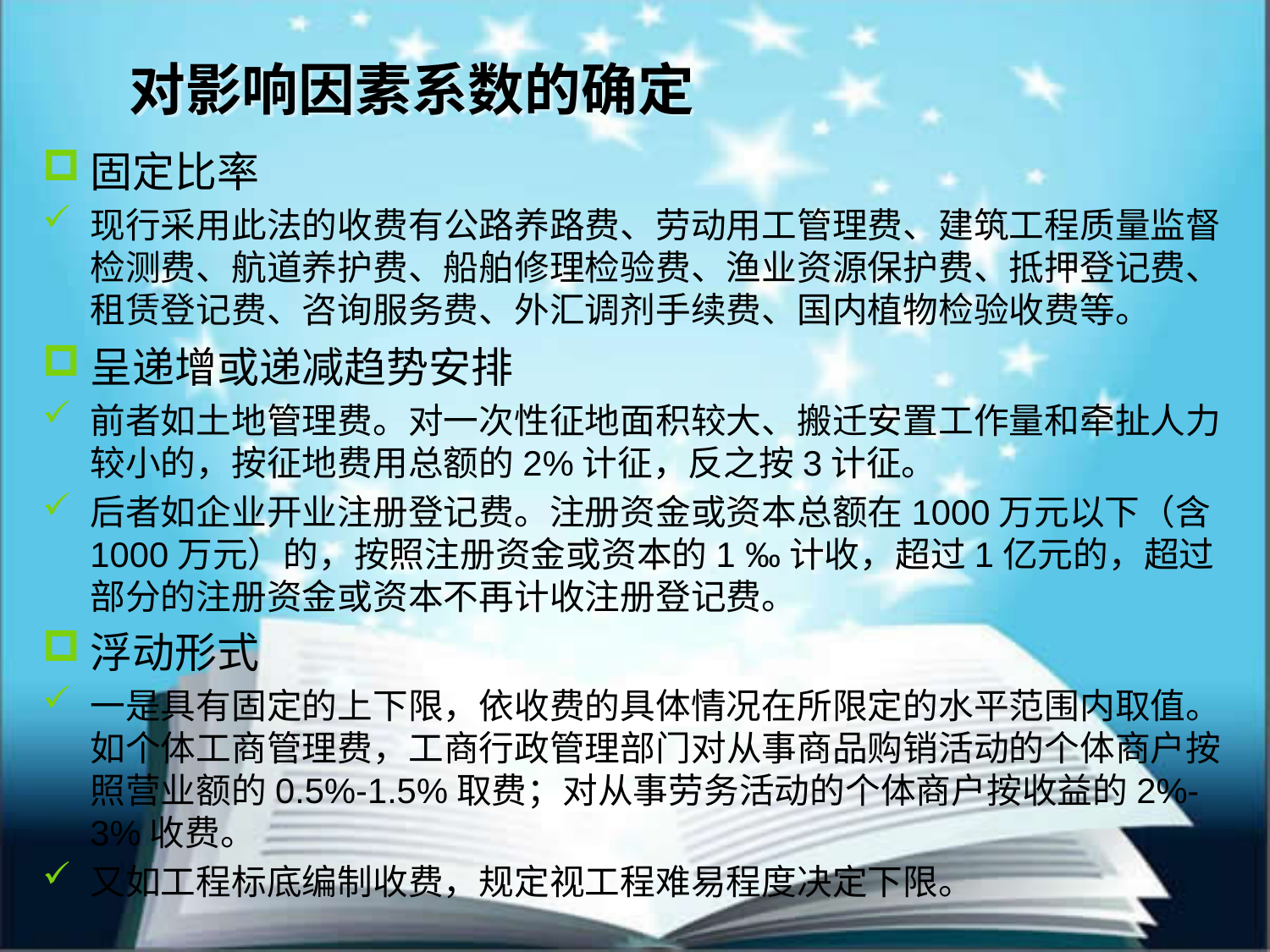

# 对影响因素系数的确定
固定比率
现行采用此法的收费有公路养路费、劳动用工管理费、建筑工程质量监督检测费、航道养护费、船舶修理检验费、渔业资源保护费、抵押登记费、租赁登记费、咨询服务费、外汇调剂手续费、国内植物检验收费等。
呈递增或递减趋势安排
前者如土地管理费。对一次性征地面积较大、搬迁安置工作量和牵扯人力较小的，按征地费用总额的2%计征，反之按3计征。
后者如企业开业注册登记费。注册资金或资本总额在1000万元以下（含1000万元）的，按照注册资金或资本的1 ‰计收，超过1亿元的，超过部分的注册资金或资本不再计收注册登记费。
浮动形式
一是具有固定的上下限，依收费的具体情况在所限定的水平范围内取值。如个体工商管理费，工商行政管理部门对从事商品购销活动的个体商户按照营业额的0.5%-1.5%取费；对从事劳务活动的个体商户按收益的2%-3%收费。
又如工程标底编制收费，规定视工程难易程度决定下限。